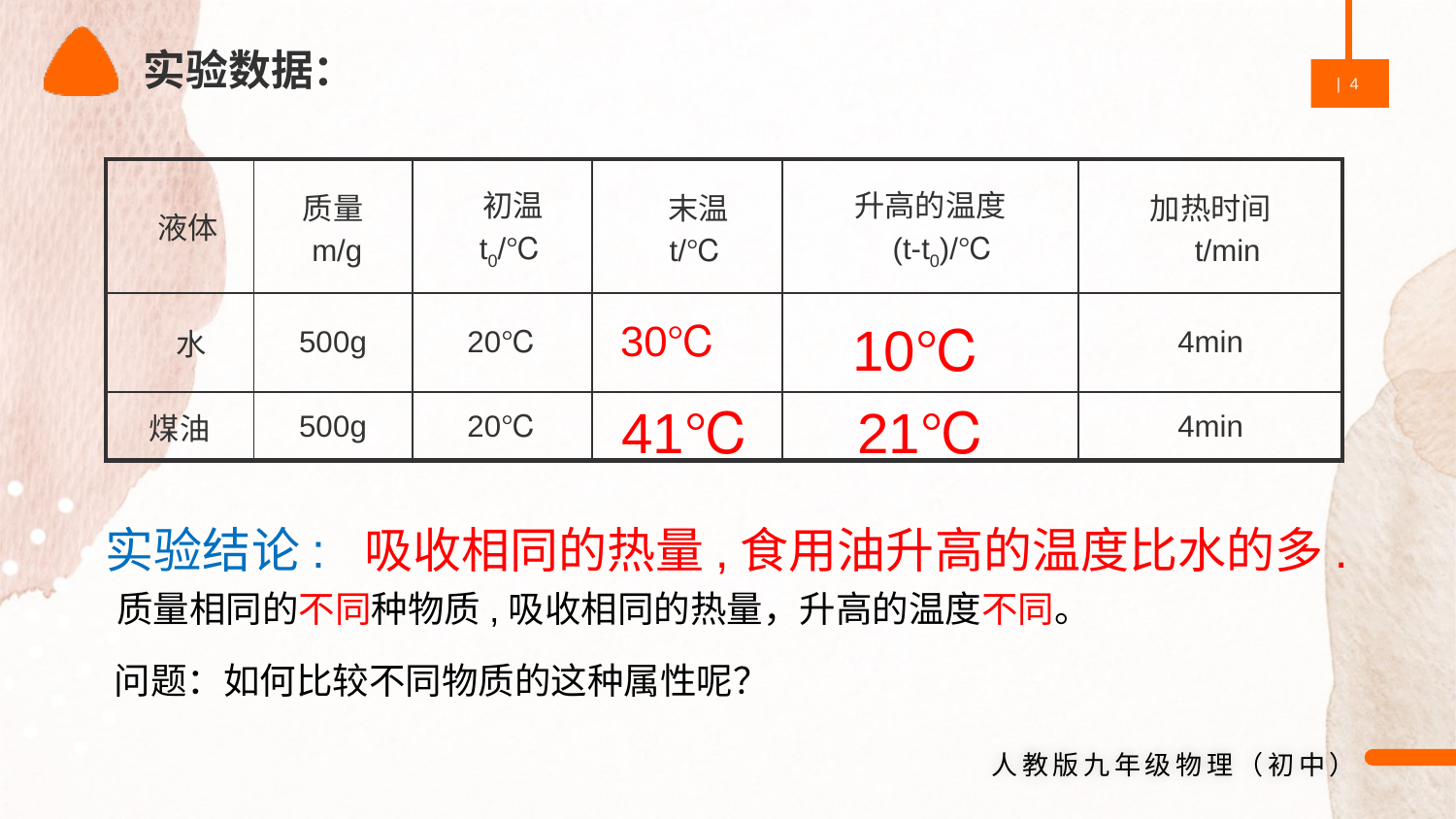

实验数据：
| 液体 | 质量 m/g | 初温 t0/℃ | 末温 t/℃ | 升高的温度 (t-t0)/℃ | 加热时间 t/min |
| --- | --- | --- | --- | --- | --- |
| 水 | 500g | 20℃ |  |  | 4min |
| 煤油 | 500g | 20℃ |  |  | 4min |
10℃
30℃
41℃
21℃
实验结论:  吸收相同的热量,食用油升高的温度比水的多.
质量相同的不同种物质,吸收相同的热量，升高的温度不同。
问题：如何比较不同物质的这种属性呢？